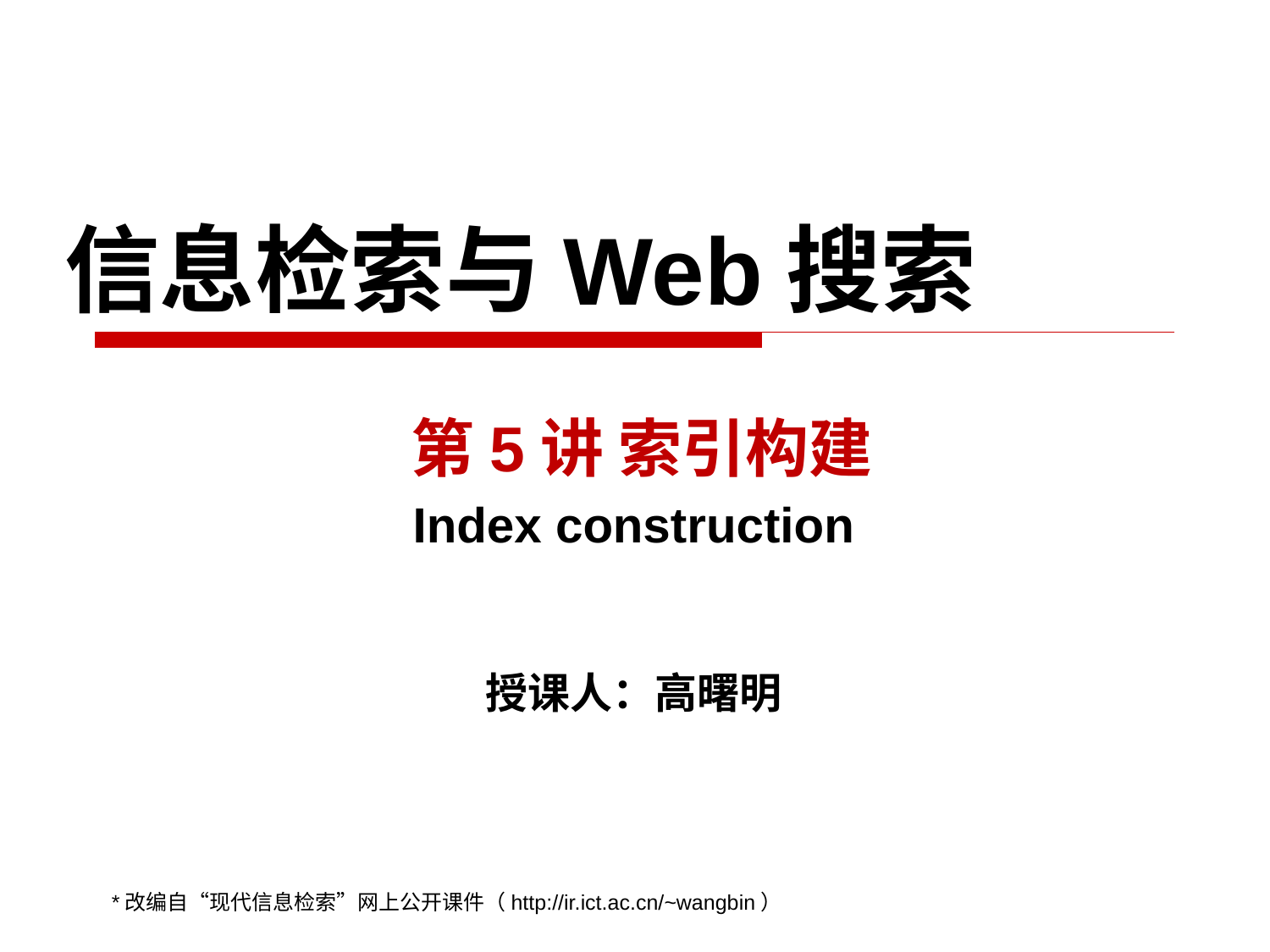

# 信息检索与Web搜索
 第5讲 索引构建
Index construction

授课人：高曙明

*改编自“现代信息检索”网上公开课件（http://ir.ict.ac.cn/~wangbin）